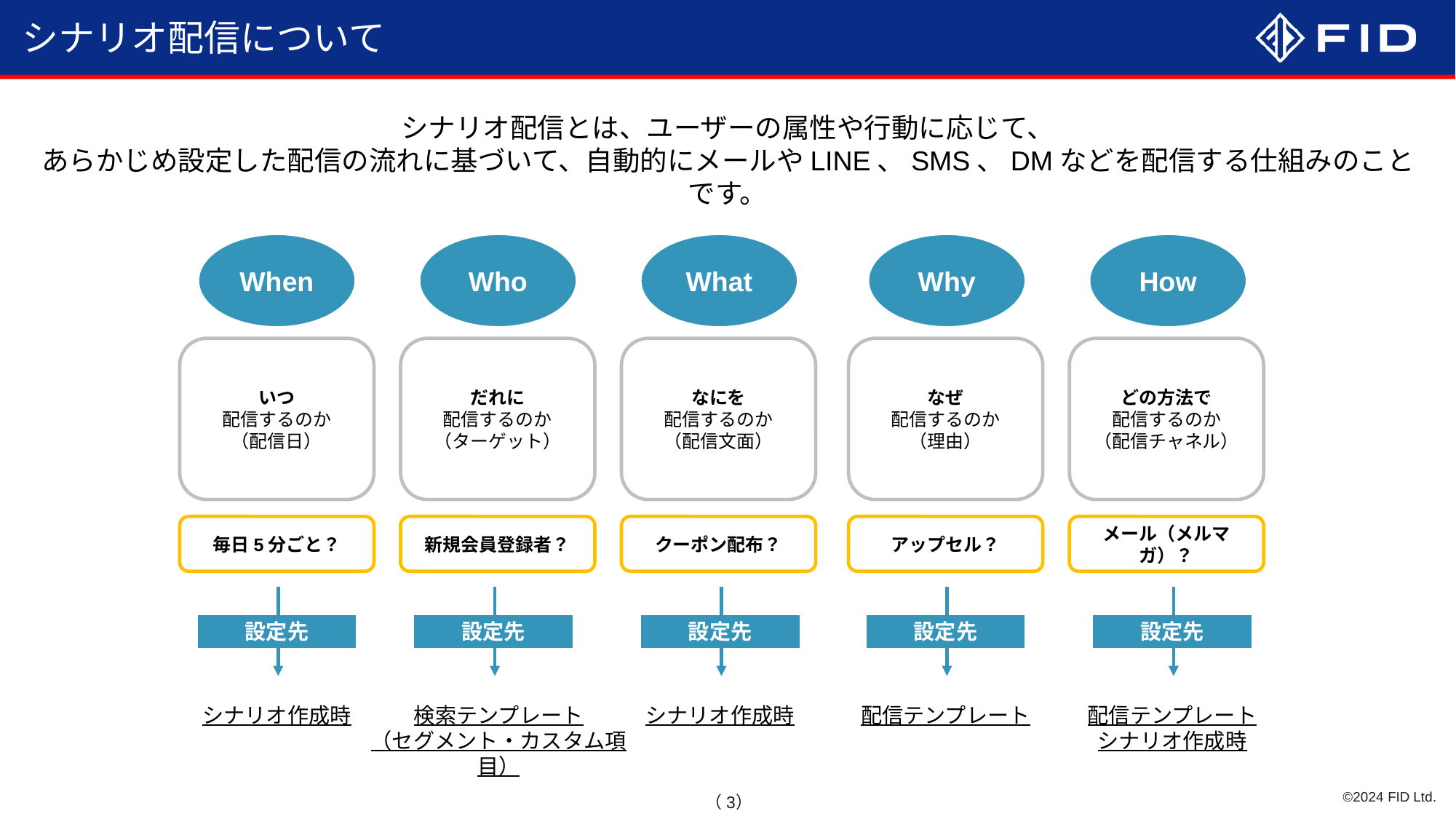

シナリオ配信について
シナリオ配信とは、ユーザーの属性や行動に応じて、
あらかじめ設定した配信の流れに基づいて、自動的にメールやLINE、SMS、DMなどを配信する仕組みのことです。
When
Who
What
Why
How
いつ
配信するのか
（配信日）
だれに
配信するのか
（ターゲット）
なにを
配信するのか
（配信文面）
なぜ
配信するのか
（理由）
どの方法で
配信するのか
（配信チャネル）
毎日5分ごと？
新規会員登録者？
クーポン配布？
アップセル？
メール（メルマガ）？
設定先
設定先
設定先
設定先
設定先
シナリオ作成時
検索テンプレート
（セグメント・カスタム項目）
シナリオ作成時
配信テンプレート
配信テンプレート
シナリオ作成時